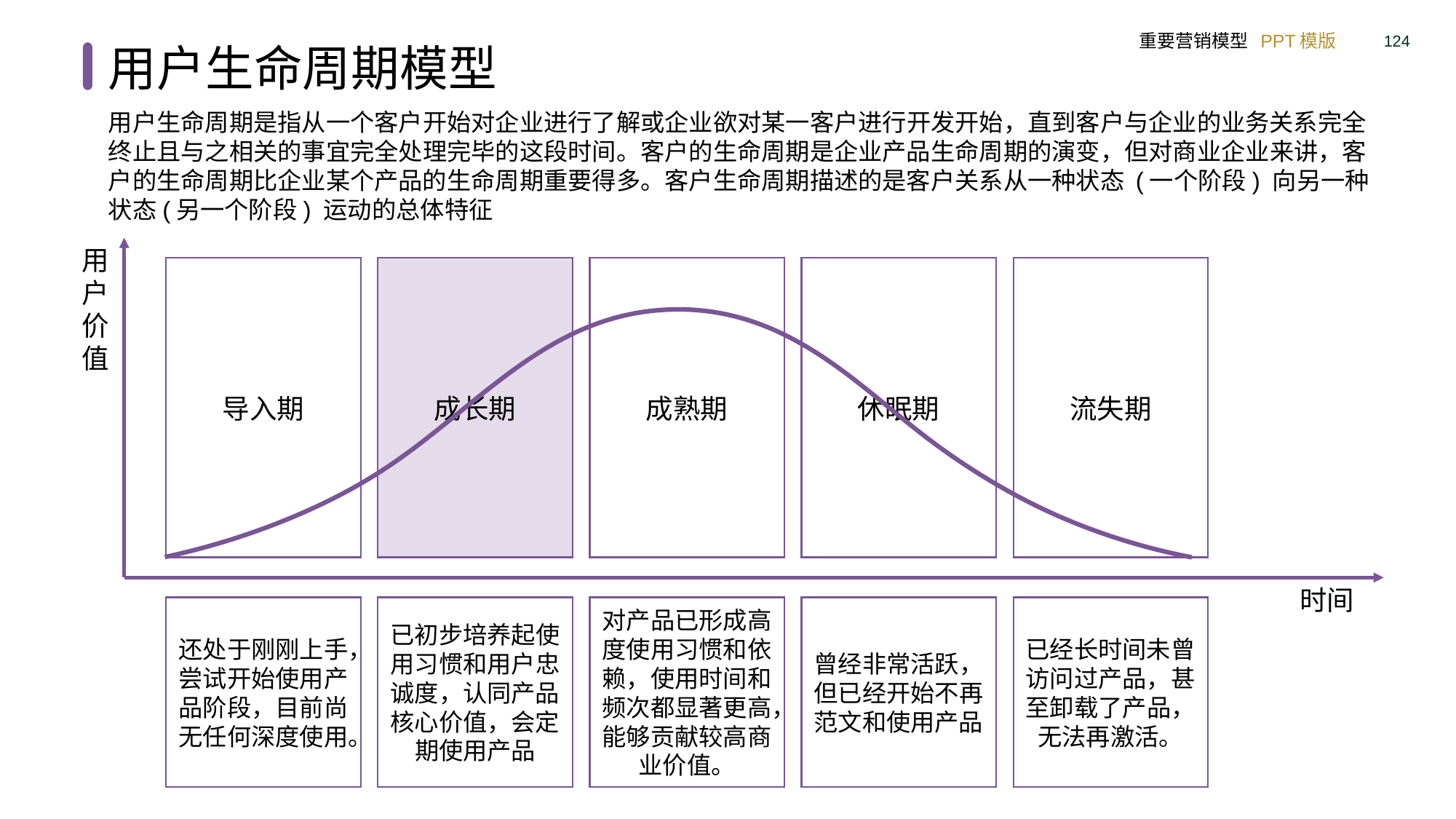

用户生命周期模型
用户生命周期是指从一个客户开始对企业进行了解或企业欲对某一客户进行开发开始，直到客户与企业的业务关系完全终止且与之相关的事宜完全处理完毕的这段时间。客户的生命周期是企业产品生命周期的演变，但对商业企业来讲，客户的生命周期比企业某个产品的生命周期重要得多。客户生命周期描述的是客户关系从一种状态 (一个阶段) 向另一种状态(另一个阶段) 运动的总体特征
用户价值
导入期
成长期
成熟期
休眠期
流失期

时间
还处于刚刚上手，尝试开始使用产品阶段，目前尚无任何深度使用。
已初步培养起使用习惯和用户忠诚度，认同产品核心价值，会定期使用产品
对产品已形成高度使用习惯和依赖，使用时间和频次都显著更高，能够贡献较高商业价值。
曾经非常活跃，但已经开始不再范文和使用产品
已经长时间未曾访问过产品，甚至卸载了产品，无法再激活。